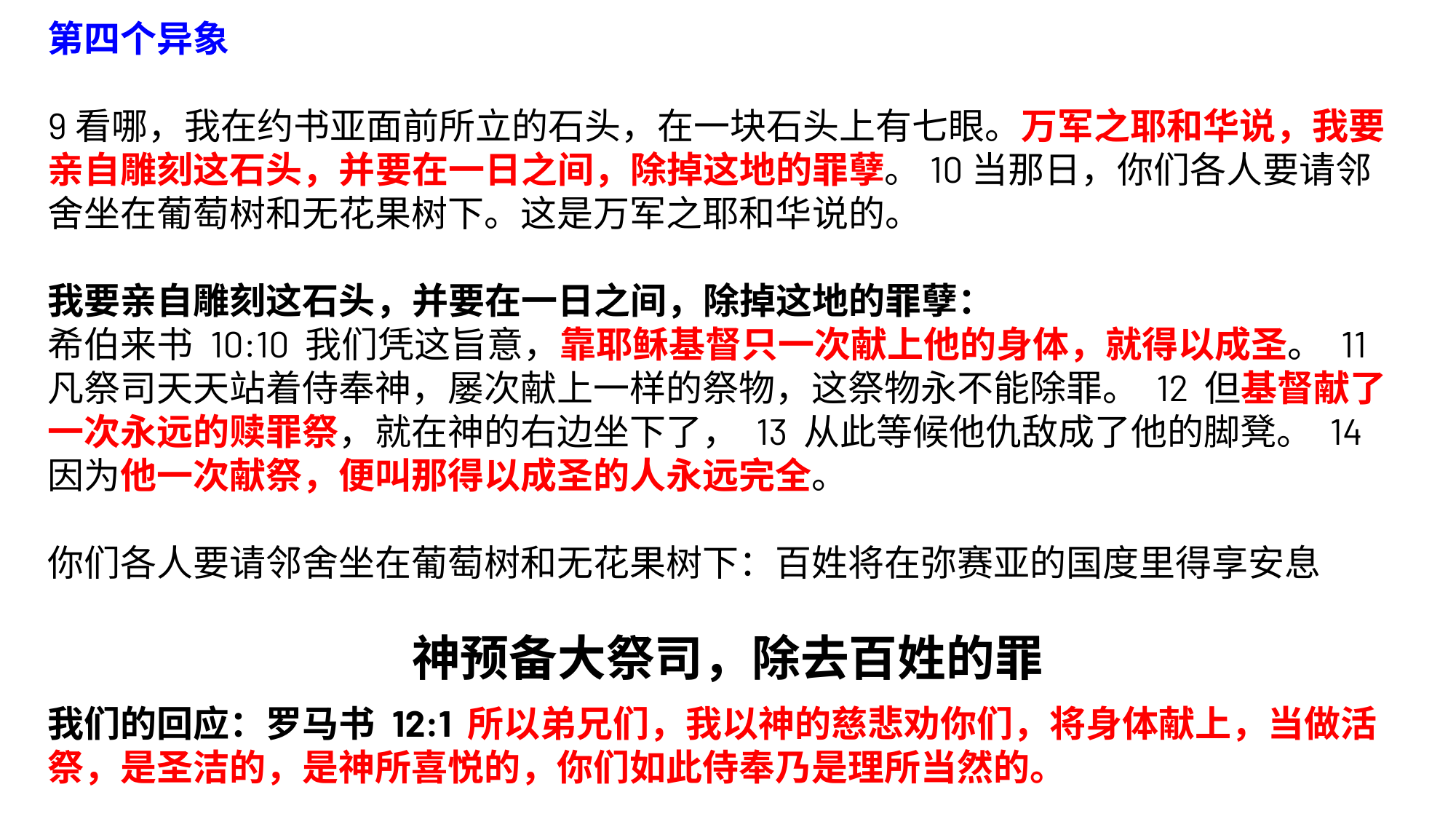

第四个异象

9看哪，我在约书亚面前所立的石头，在一块石头上有七眼。万军之耶和华说，我要亲自雕刻这石头，并要在一日之间，除掉这地的罪孽。10当那日，你们各人要请邻舍坐在葡萄树和无花果树下。这是万军之耶和华说的。

我要亲自雕刻这石头，并要在一日之间，除掉这地的罪孽：
希伯来书 10:10 我们凭这旨意，靠耶稣基督只一次献上他的身体，就得以成圣。 11 凡祭司天天站着侍奉神，屡次献上一样的祭物，这祭物永不能除罪。 12 但基督献了一次永远的赎罪祭，就在神的右边坐下了， 13 从此等候他仇敌成了他的脚凳。 14 因为他一次献祭，便叫那得以成圣的人永远完全。

你们各人要请邻舍坐在葡萄树和无花果树下：百姓将在弥赛亚的国度里得享安息

神预备大祭司，除去百姓的罪
我们的回应：罗马书 12:1 所以弟兄们，我以神的慈悲劝你们，将身体献上，当做活祭，是圣洁的，是神所喜悦的，你们如此侍奉乃是理所当然的。